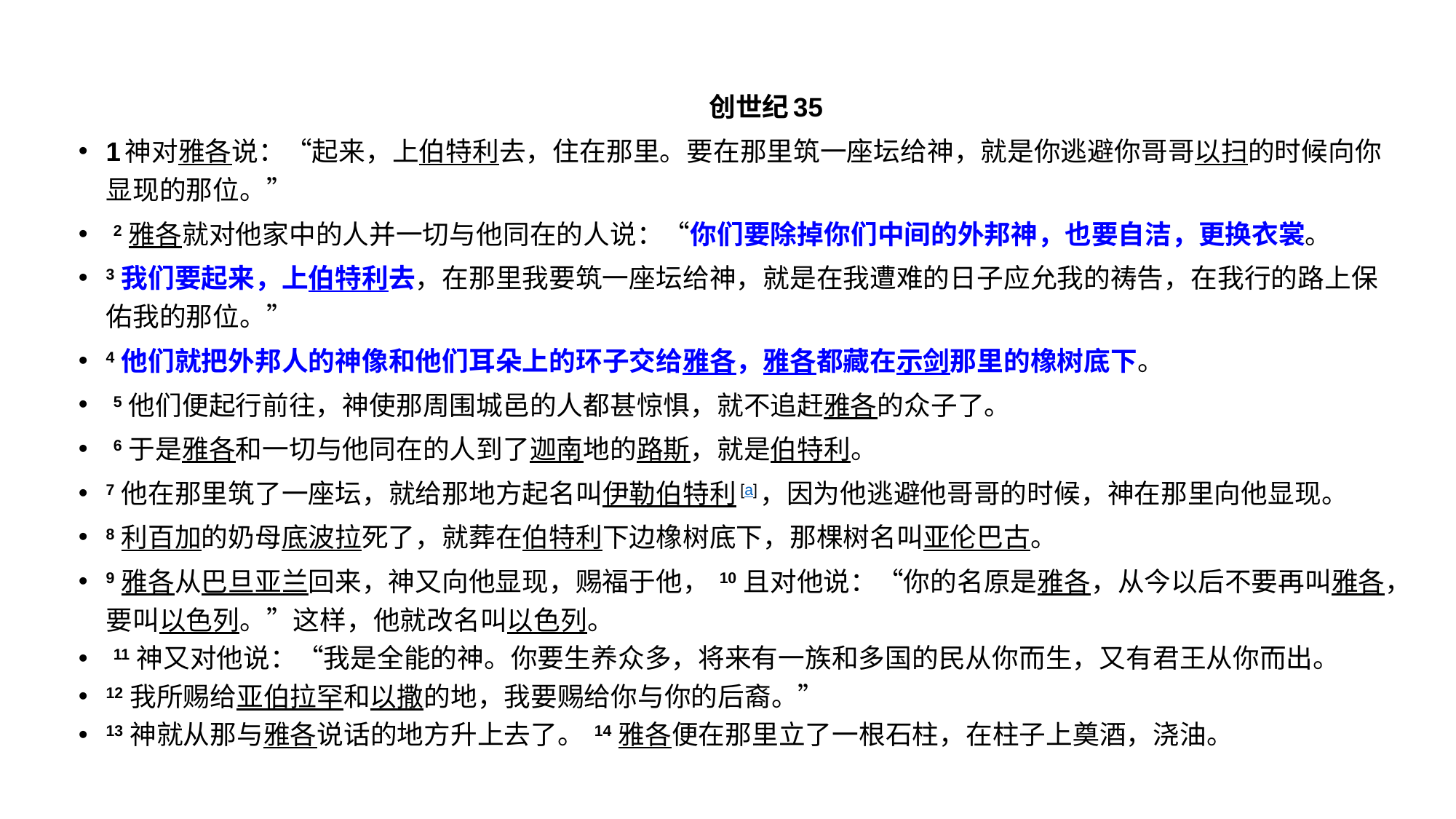

创世纪35
1神对雅各说：“起来，上伯特利去，住在那里。要在那里筑一座坛给神，就是你逃避你哥哥以扫的时候向你显现的那位。”
 2 雅各就对他家中的人并一切与他同在的人说：“你们要除掉你们中间的外邦神，也要自洁，更换衣裳。
3 我们要起来，上伯特利去，在那里我要筑一座坛给神，就是在我遭难的日子应允我的祷告，在我行的路上保佑我的那位。”
4 他们就把外邦人的神像和他们耳朵上的环子交给雅各，雅各都藏在示剑那里的橡树底下。
 5 他们便起行前往，神使那周围城邑的人都甚惊惧，就不追赶雅各的众子了。
 6 于是雅各和一切与他同在的人到了迦南地的路斯，就是伯特利。
7 他在那里筑了一座坛，就给那地方起名叫伊勒伯特利[a]，因为他逃避他哥哥的时候，神在那里向他显现。
8 利百加的奶母底波拉死了，就葬在伯特利下边橡树底下，那棵树名叫亚伦巴古。
9 雅各从巴旦亚兰回来，神又向他显现，赐福于他， 10 且对他说：“你的名原是雅各，从今以后不要再叫雅各，要叫以色列。”这样，他就改名叫以色列。
 11 神又对他说：“我是全能的神。你要生养众多，将来有一族和多国的民从你而生，又有君王从你而出。
12 我所赐给亚伯拉罕和以撒的地，我要赐给你与你的后裔。”
13 神就从那与雅各说话的地方升上去了。 14 雅各便在那里立了一根石柱，在柱子上奠酒，浇油。